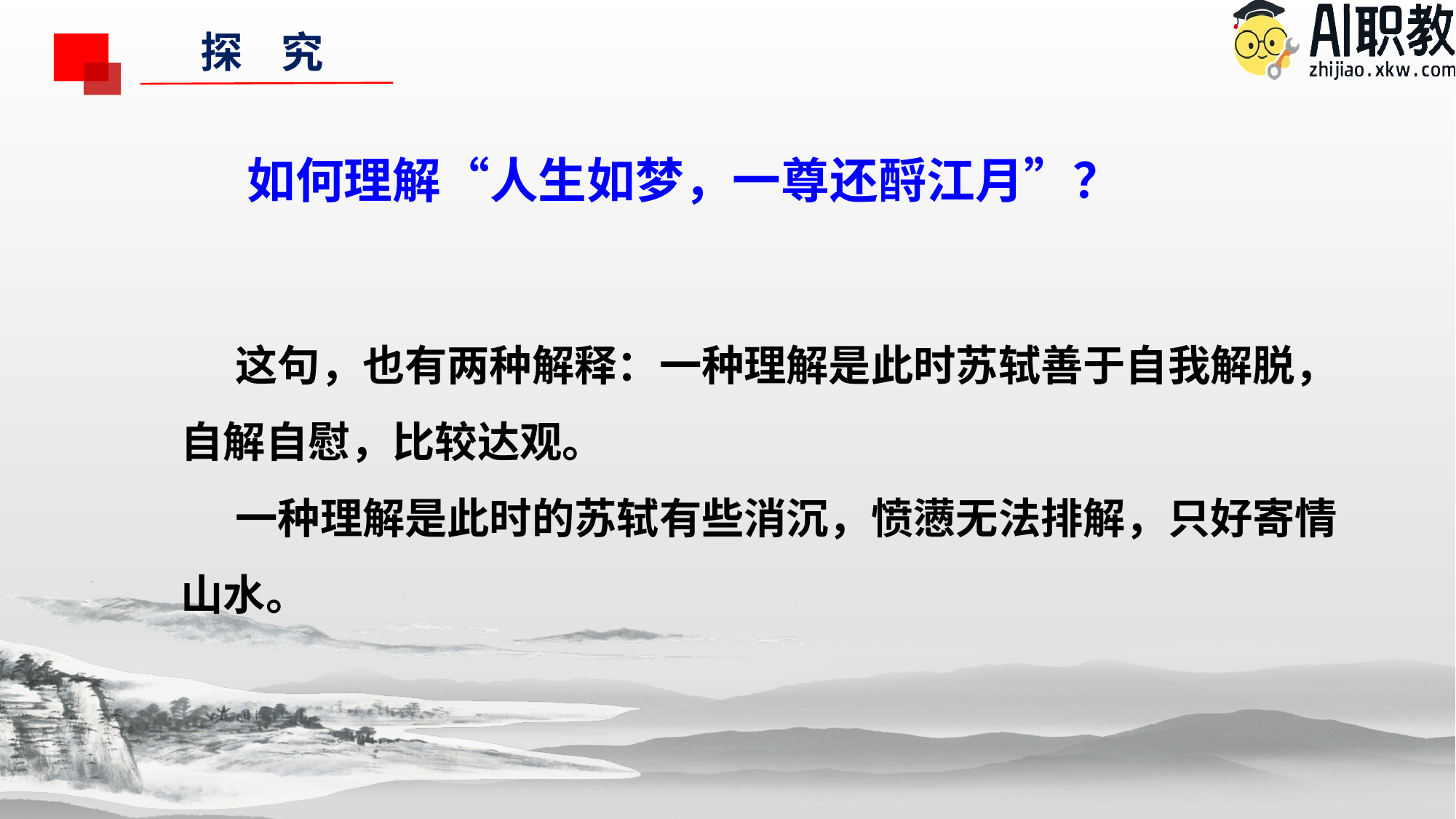

探    究

如何理解“人生如梦，一尊还酹江月”？
这句，也有两种解释：一种理解是此时苏轼善于自我解脱，自解自慰，比较达观。
一种理解是此时的苏轼有些消沉，愤懑无法排解，只好寄情山水。